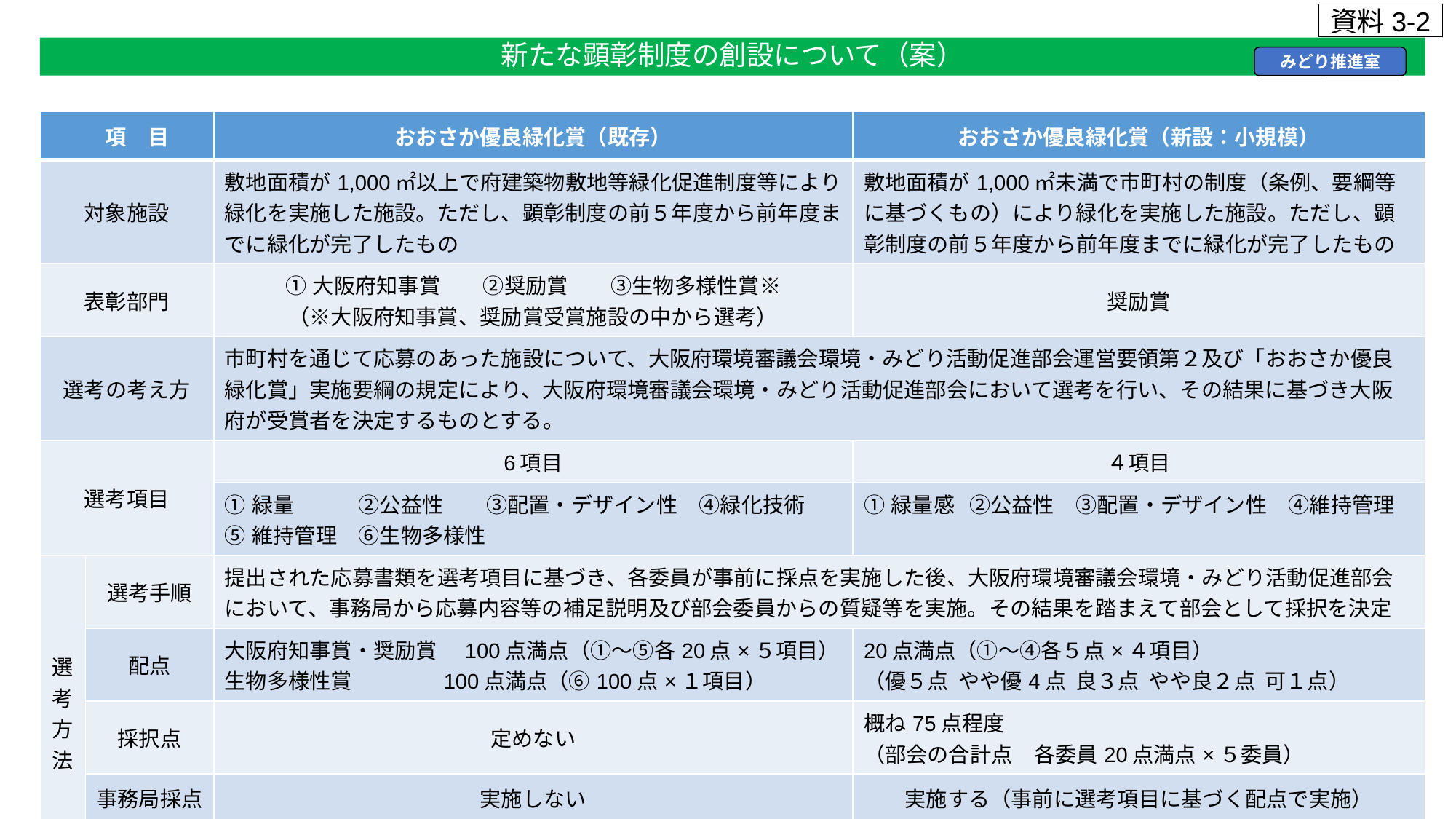

資料3-2
新たな顕彰制度の創設について（案）
みどり推進室
| 項　目 |  | おおさか優良緑化賞（既存） | おおさか優良緑化賞（新設：小規模） |
| --- | --- | --- | --- |
| 対象施設 |  | 敷地面積が1,000㎡以上で府建築物敷地等緑化促進制度等により緑化を実施した施設。ただし、顕彰制度の前５年度から前年度までに緑化が完了したもの | 敷地面積が1,000㎡未満で市町村の制度（条例、要綱等に基づくもの）により緑化を実施した施設。ただし、顕彰制度の前５年度から前年度までに緑化が完了したもの |
| 表彰部門 |  | ①大阪府知事賞　　②奨励賞　　③生物多様性賞※ （※大阪府知事賞、奨励賞受賞施設の中から選考） | 奨励賞 |
| 選考の考え方 |  | 市町村を通じて応募のあった施設について、大阪府環境審議会環境・みどり活動促進部会運営要領第２及び「おおさか優良緑化賞」実施要綱の規定により、大阪府環境審議会環境・みどり活動促進部会において選考を行い、その結果に基づき大阪府が受賞者を決定するものとする。 |  |
| 選考項目 |  | 6項目 | ４項目 |
|  |  | ①緑量　　　②公益性　　③配置・デザイン性　④緑化技術 ⑤維持管理　⑥生物多様性 | ①緑量感 ②公益性　③配置・デザイン性　④維持管理 |
| 選考方法 | 選考手順 | 提出された応募書類を選考項目に基づき、各委員が事前に採点を実施した後、大阪府環境審議会環境・みどり活動促進部会において、事務局から応募内容等の補足説明及び部会委員からの質疑等を実施。その結果を踏まえて部会として採択を決定 |  |
| 選考方法 | 配点 | 大阪府知事賞・奨励賞　100点満点（①～⑤各20点×５項目） 生物多様性賞　　 100点満点（⑥100点×１項目） | 20点満点（①～④各５点×４項目） （優５点 やや優4点 良３点 やや良２点 可１点） |
|  | 採択点 | 定めない | 概ね75点程度 （部会の合計点　各委員20点満点×５委員） |
|  | 事務局採点 | 実施しない | 実施する（事前に選考項目に基づく配点で実施） |
|  | 表彰式 | 開催 | 開催しない（賞状を送付して対応） |